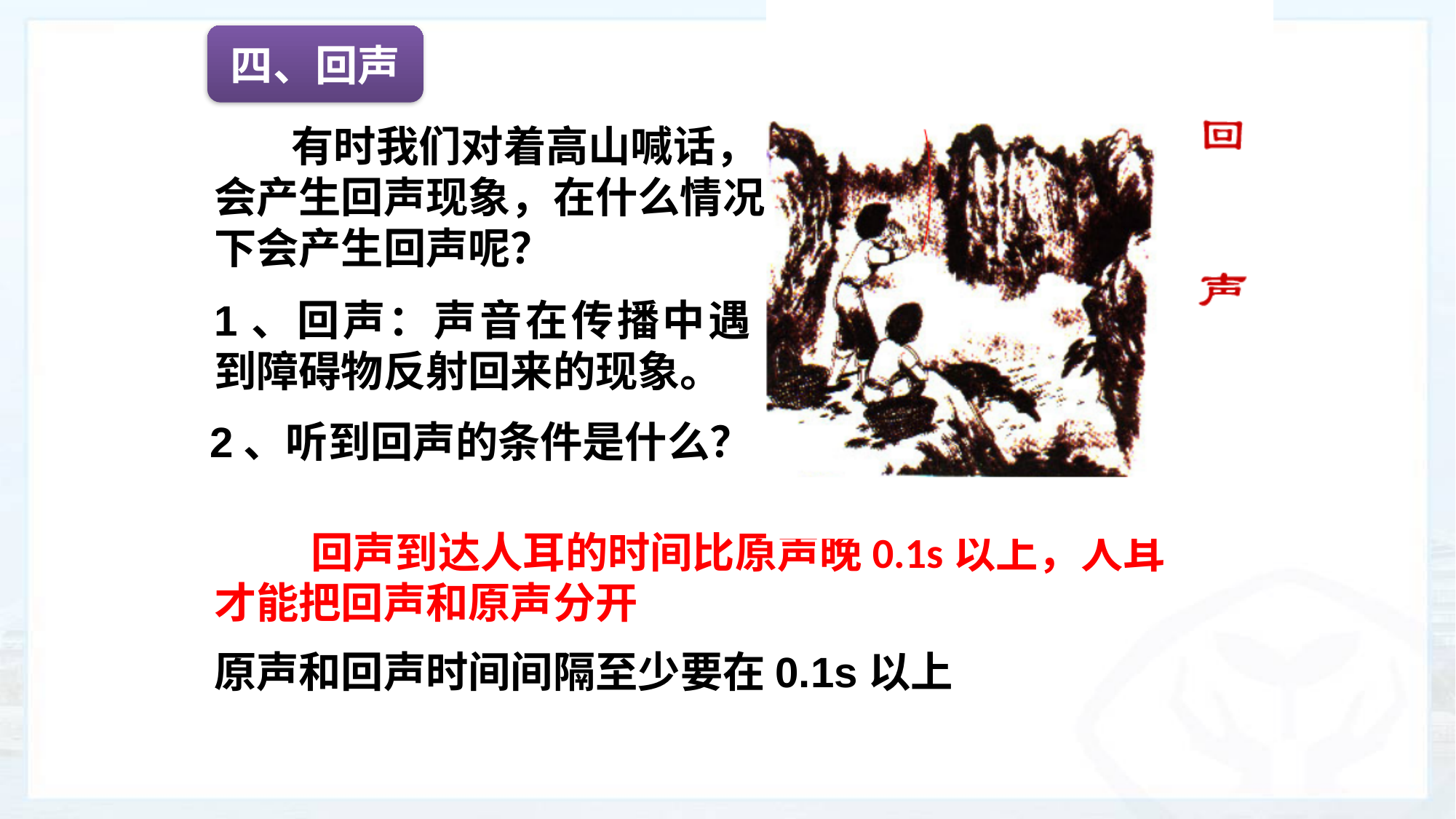

四、回声
       有时我们对着高山喊话，会产生回声现象，在什么情况下会产生回声呢？
1、回声：声音在传播中遇到障碍物反射回来的现象。
2、听到回声的条件是什么？
         回声到达人耳的时间比原声晚0.1s以上，人耳才能把回声和原声分开
原声和回声时间间隔至少要在0.1s以上